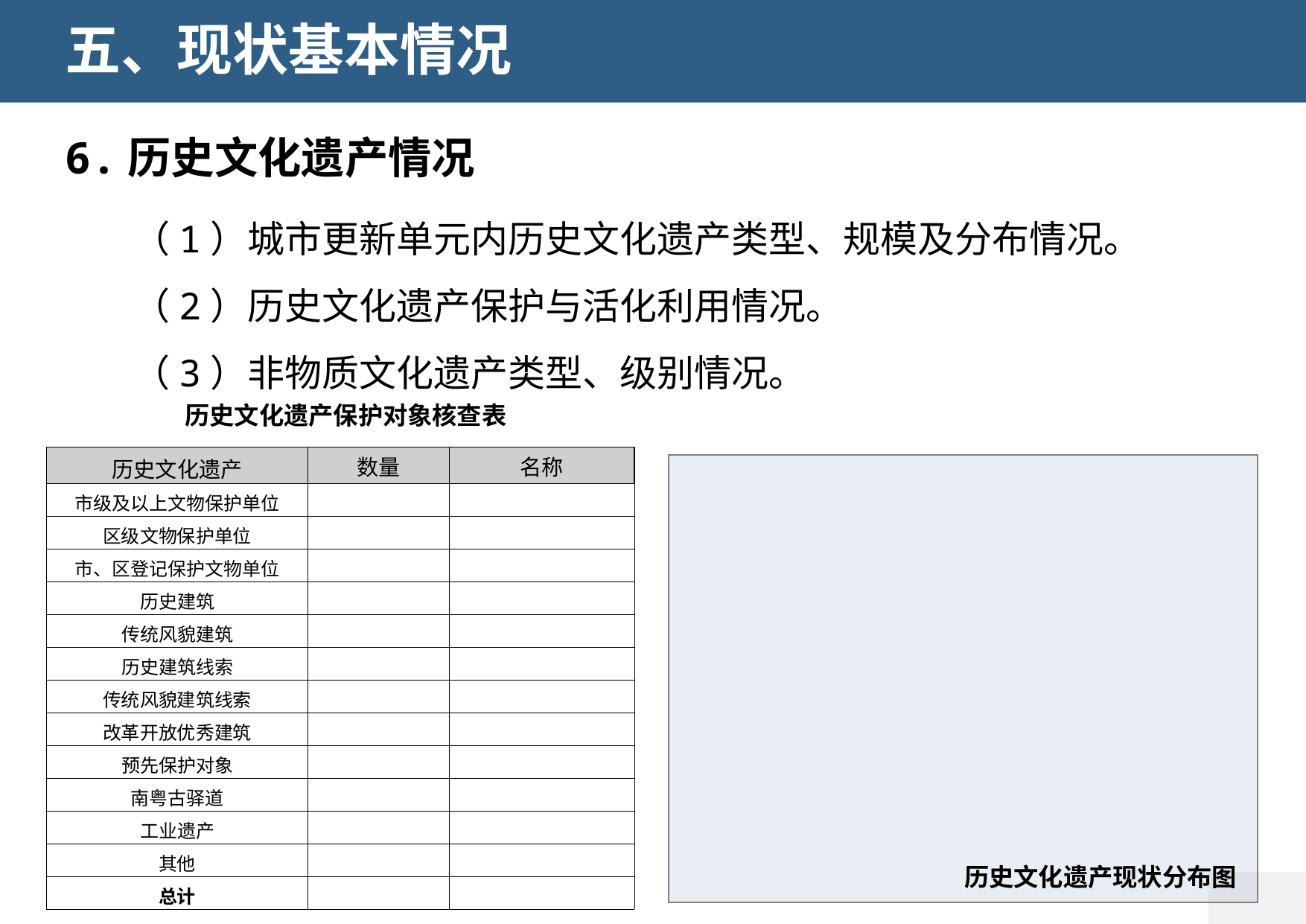

五、现状基本情况
6.历史文化遗产情况
黄  埔  大  道
（1）城市更新单元内历史文化遗产类型、规模及分布情况。
（2）历史文化遗产保护与活化利用情况。
（3）非物质文化遗产类型、级别情况。

冼  村  路
历史文化遗产保护对象核查表
| 历史文化遗产 | 数量 | 名称 |
| --- | --- | --- |
| 市级及以上文物保护单位 |  |  |
| 区级文物保护单位 |  |  |
| 市、区登记保护文物单位 |  |  |
| 历史建筑 |  |  |
| 传统风貌建筑 |  |  |
| 历史建筑线索 |  |  |
| 传统风貌建筑线索 |  |  |
| 改革开放优秀建筑 |  |  |
| 预先保护对象 |  |  |
| 南粤古驿道 |  |  |
| 工业遗产 |  |  |
| 其他 |  |  |
| 总计 |  |  |

历史文化遗产现状分布图
18